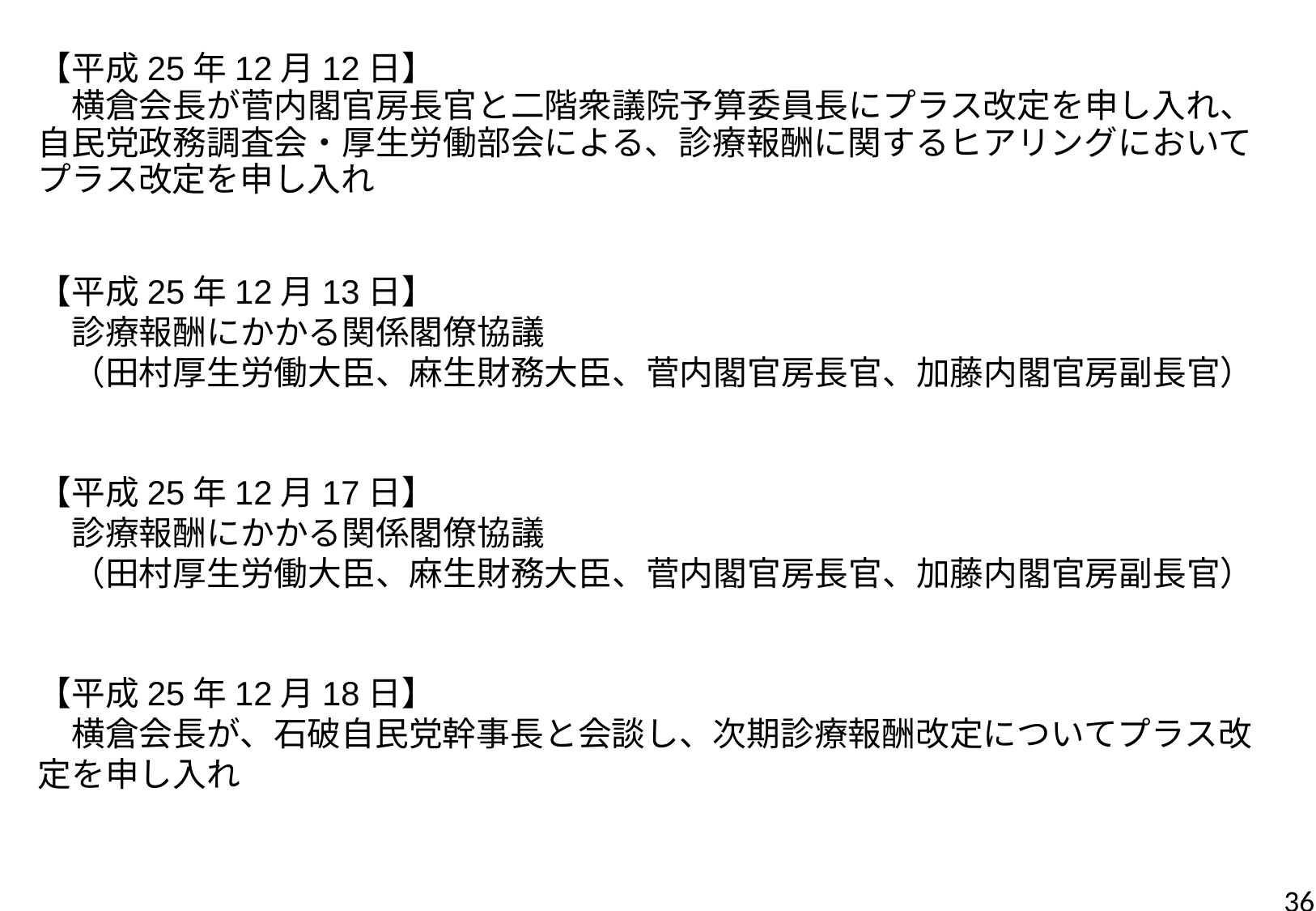

【平成25年12月12日】
　横倉会長が菅内閣官房長官と二階衆議院予算委員長にプラス改定を申し入れ、自民党政務調査会・厚生労働部会による、診療報酬に関するヒアリングにおいてプラス改定を申し入れ
【平成25年12月13日】
　診療報酬にかかる関係閣僚協議
　（田村厚生労働大臣、麻生財務大臣、菅内閣官房長官、加藤内閣官房副長官）
【平成25年12月17日】
　診療報酬にかかる関係閣僚協議
　（田村厚生労働大臣、麻生財務大臣、菅内閣官房長官、加藤内閣官房副長官）
【平成25年12月18日】
　横倉会長が、石破自民党幹事長と会談し、次期診療報酬改定についてプラス改定を申し入れ
36